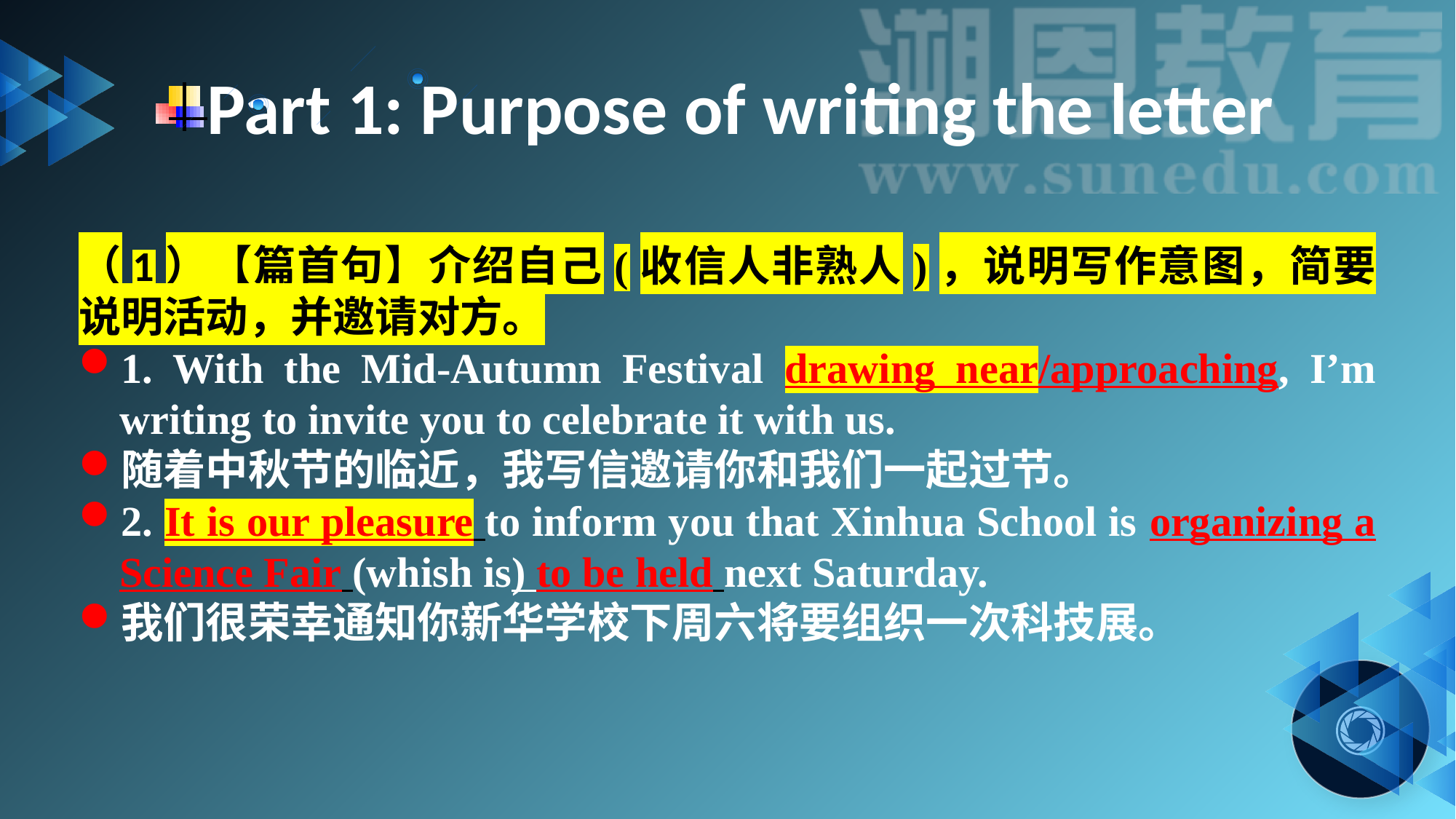

Part 1: Purpose of writing the letter

（1）【篇首句】介绍自己(收信人非熟人)，说明写作意图，简要说明活动，并邀请对方。
1. With the Mid-Autumn Festival drawing near/approaching, I’m writing to invite you to celebrate it with us.
随着中秋节的临近，我写信邀请你和我们一起过节。
2. It is our pleasure to inform you that Xinhua School is organizing a Science Fair (whish is) to be held next Saturday.
我们很荣幸通知你新华学校下周六将要组织一次科技展。